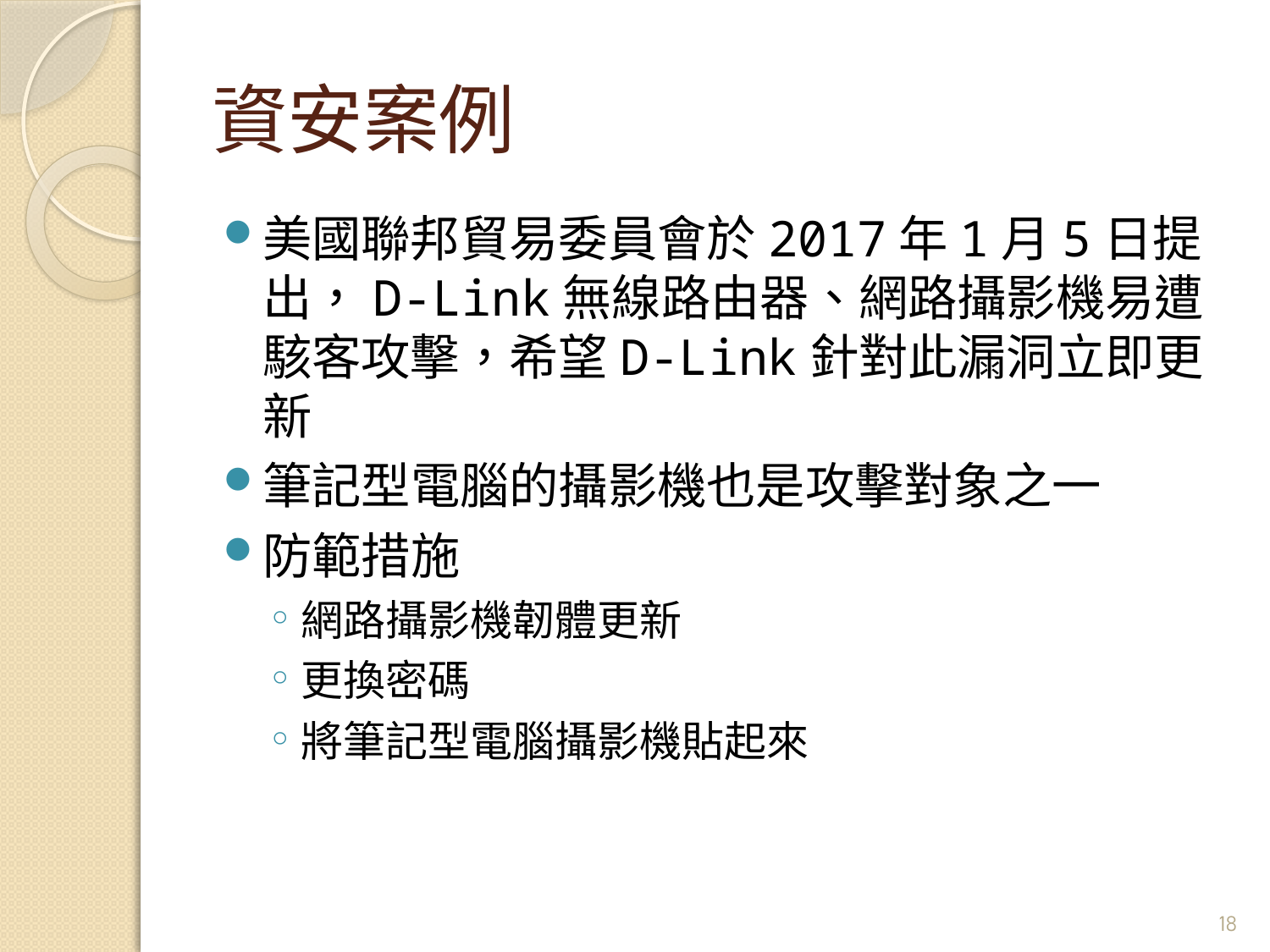

# 資安案例
美國聯邦貿易委員會於2017年1月5日提出，D-Link無線路由器、網路攝影機易遭駭客攻擊，希望D-Link針對此漏洞立即更新
筆記型電腦的攝影機也是攻擊對象之一
防範措施
網路攝影機韌體更新
更換密碼
將筆記型電腦攝影機貼起來

18